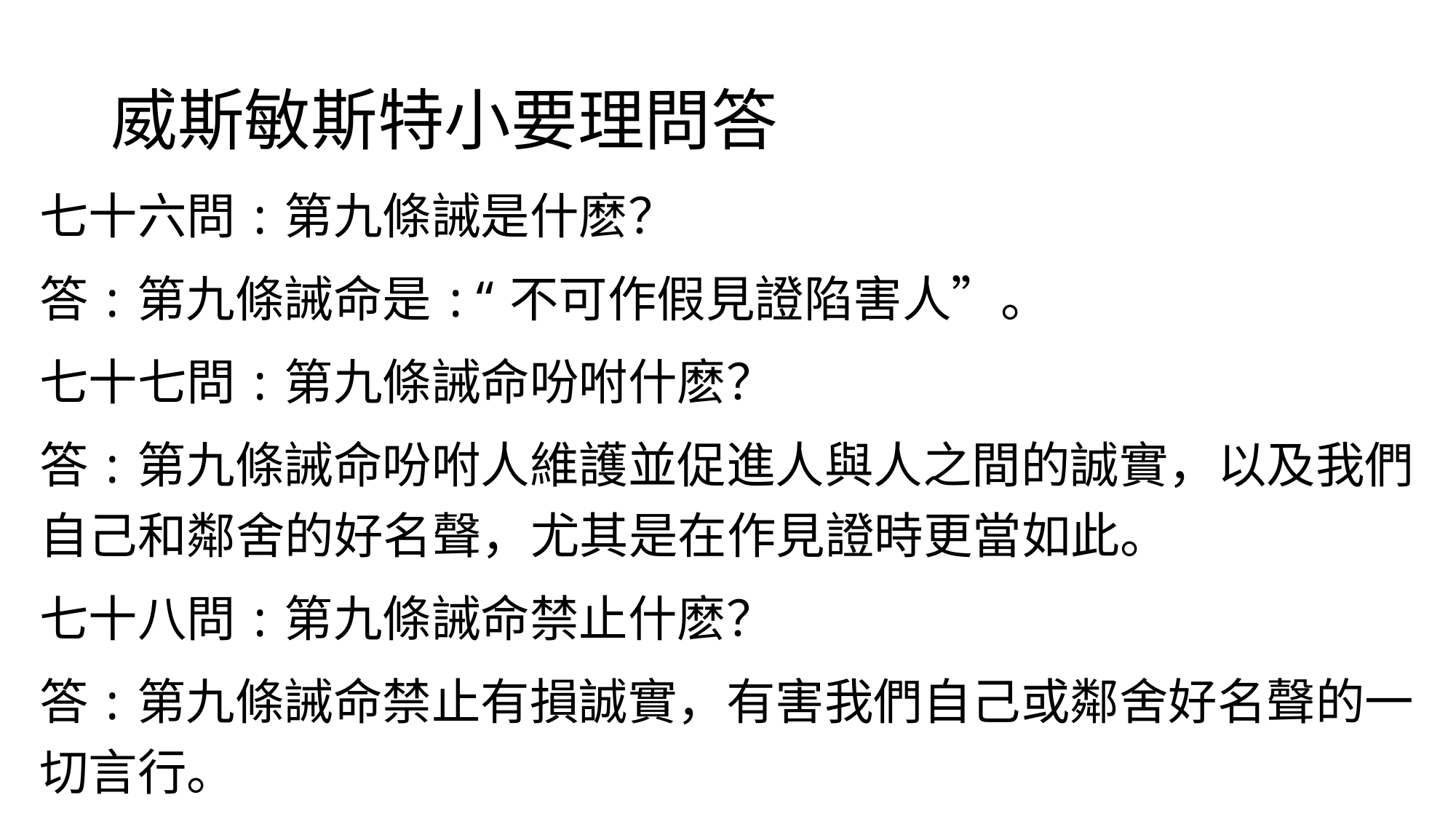

# 威斯敏斯特小要理問答
七十六問:第九條誡是什麽？
答:第九條誡命是:“不可作假見證陷害人”。
七十七問:第九條誡命吩咐什麽？
答:第九條誡命吩咐人維護並促進人與人之間的誠實，以及我們自己和鄰舍的好名聲，尤其是在作見證時更當如此。
七十八問:第九條誡命禁止什麽？
答:第九條誡命禁止有損誠實，有害我們自己或鄰舍好名聲的一切言行。